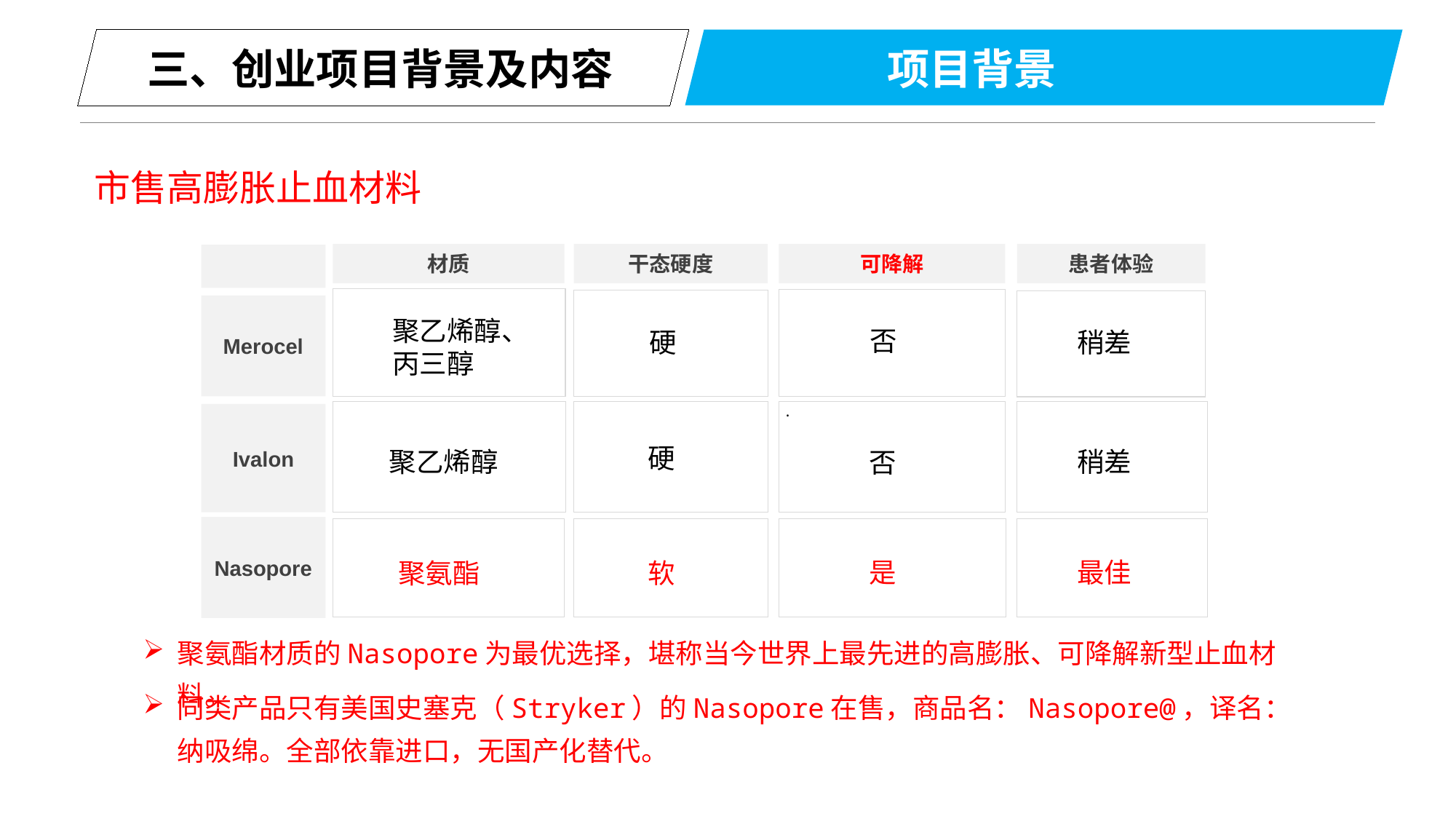

三、创业项目背景及内容
            项目背景
市售高膨胀止血材料
材质
干态硬度
可降解
患者体验

.

Merocel
聚乙烯醇、
丙三醇
否
稍差
硬
Ivalon
硬
聚乙烯醇
稍差
否
Nasopore
是
最佳
聚氨酯
软
聚氨酯材质的Nasopore为最优选择，堪称当今世界上最先进的高膨胀、可降解新型止血材料。
同类产品只有美国史塞克（Stryker）的Nasopore在售，商品名：Nasopore@，译名：纳吸绵。全部依靠进口，无国产化替代。